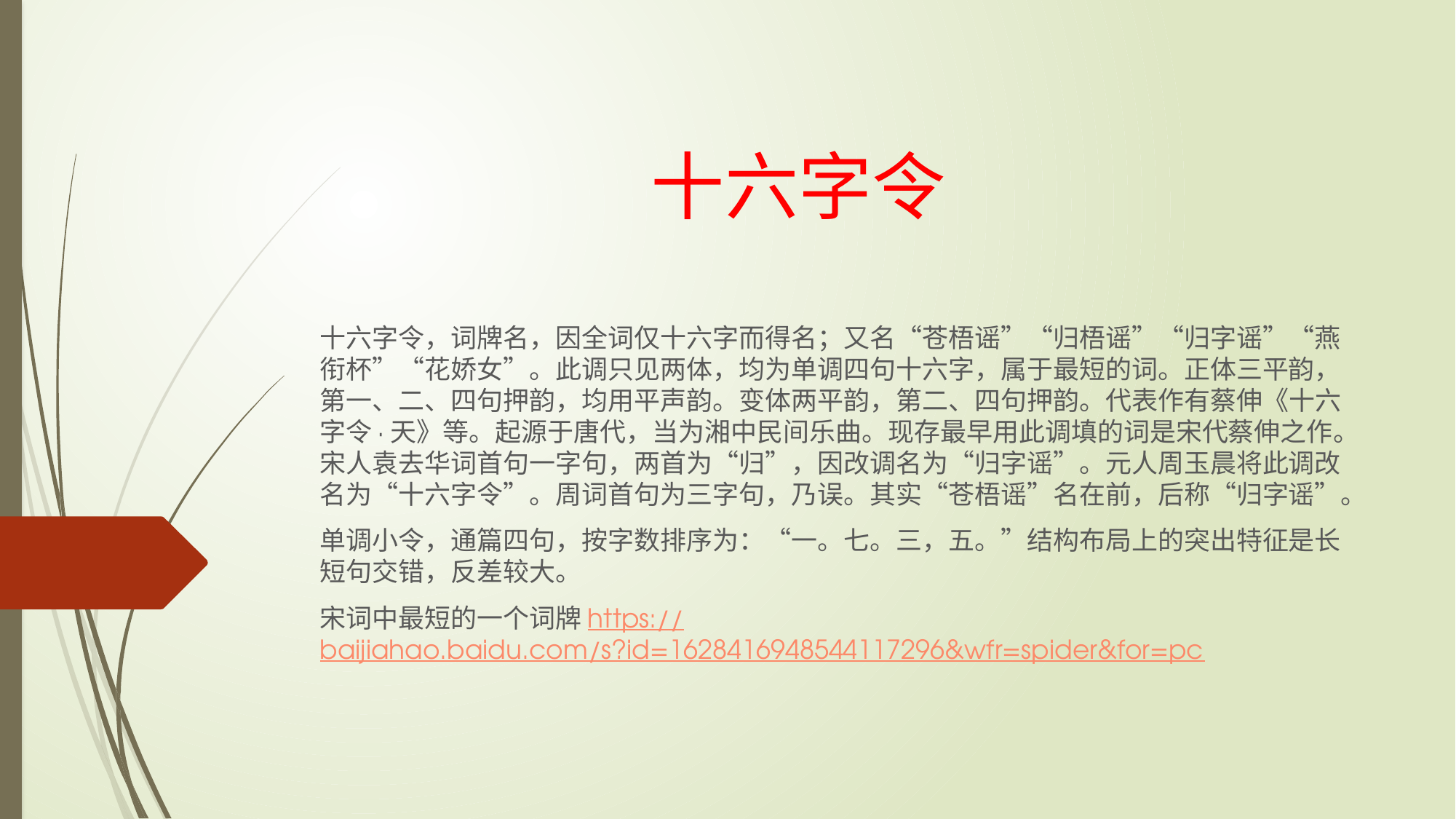

# 十六字令
十六字令，词牌名，因全词仅十六字而得名；又名“苍梧谣”“归梧谣”“归字谣”“燕衔杯”“花娇女”。此调只见两体，均为单调四句十六字，属于最短的词。正体三平韵，第一、二、四句押韵，均用平声韵。变体两平韵，第二、四句押韵。代表作有蔡伸《十六字令·天》等。起源于唐代，当为湘中民间乐曲。现存最早用此调填的词是宋代蔡伸之作。宋人袁去华词首句一字句，两首为“归”，因改调名为“归字谣”。元人周玉晨将此调改名为“十六字令”。周词首句为三字句，乃误。其实“苍梧谣”名在前，后称“归字谣”。
单调小令，通篇四句，按字数排序为：“一。七。三，五。”结构布局上的突出特征是长短句交错，反差较大。
宋词中最短的一个词牌https://baijiahao.baidu.com/s?id=1628416948544117296&wfr=spider&for=pc